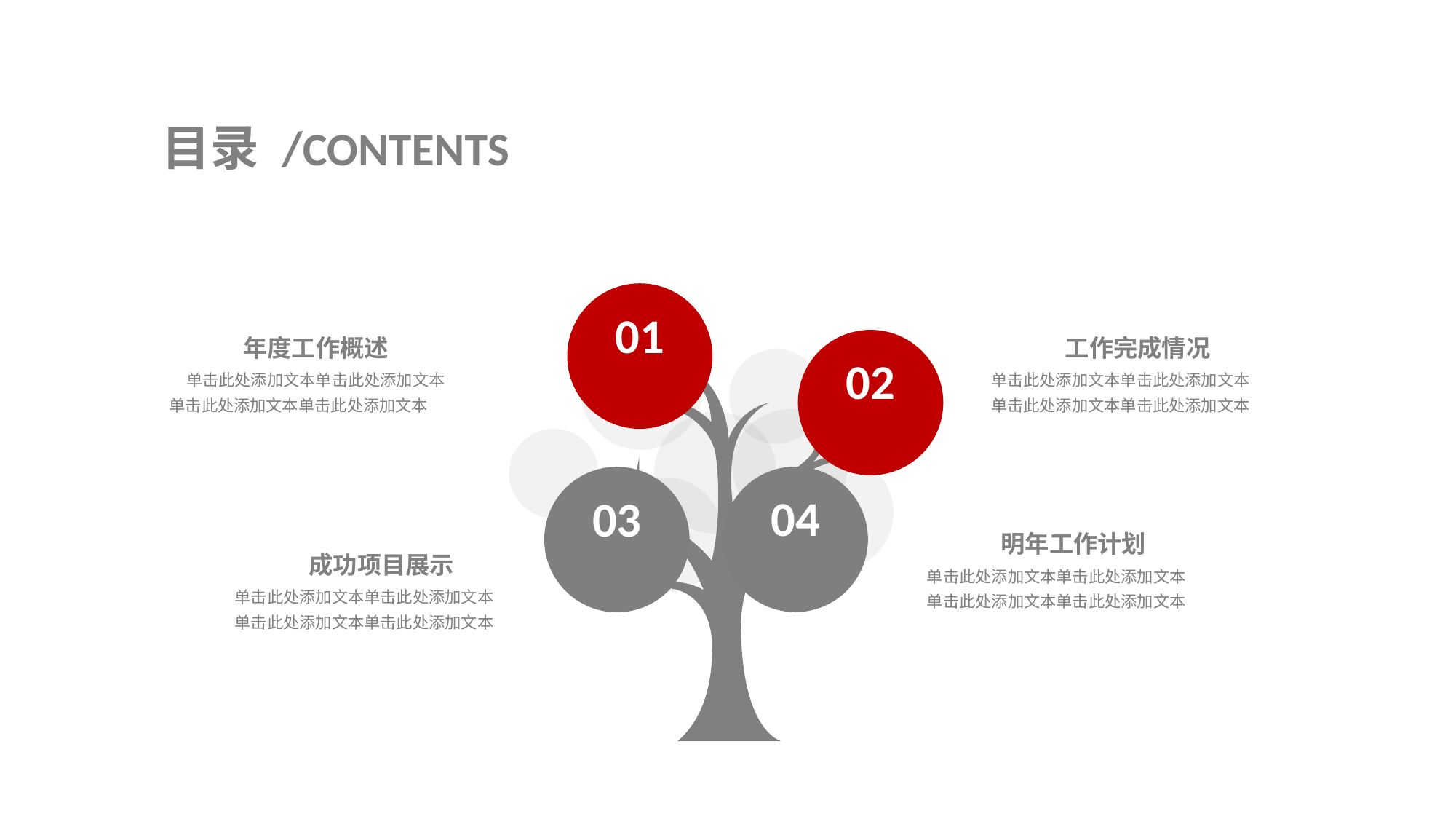

目录 /CONTENTS
01
年度工作概述
单击此处添加文本单击此处添加文本
单击此处添加文本单击此处添加文本
工作完成情况
单击此处添加文本单击此处添加文本
单击此处添加文本单击此处添加文本

02

04
03

明年工作计划
单击此处添加文本单击此处添加文本
单击此处添加文本单击此处添加文本
成功项目展示
单击此处添加文本单击此处添加文本
单击此处添加文本单击此处添加文本